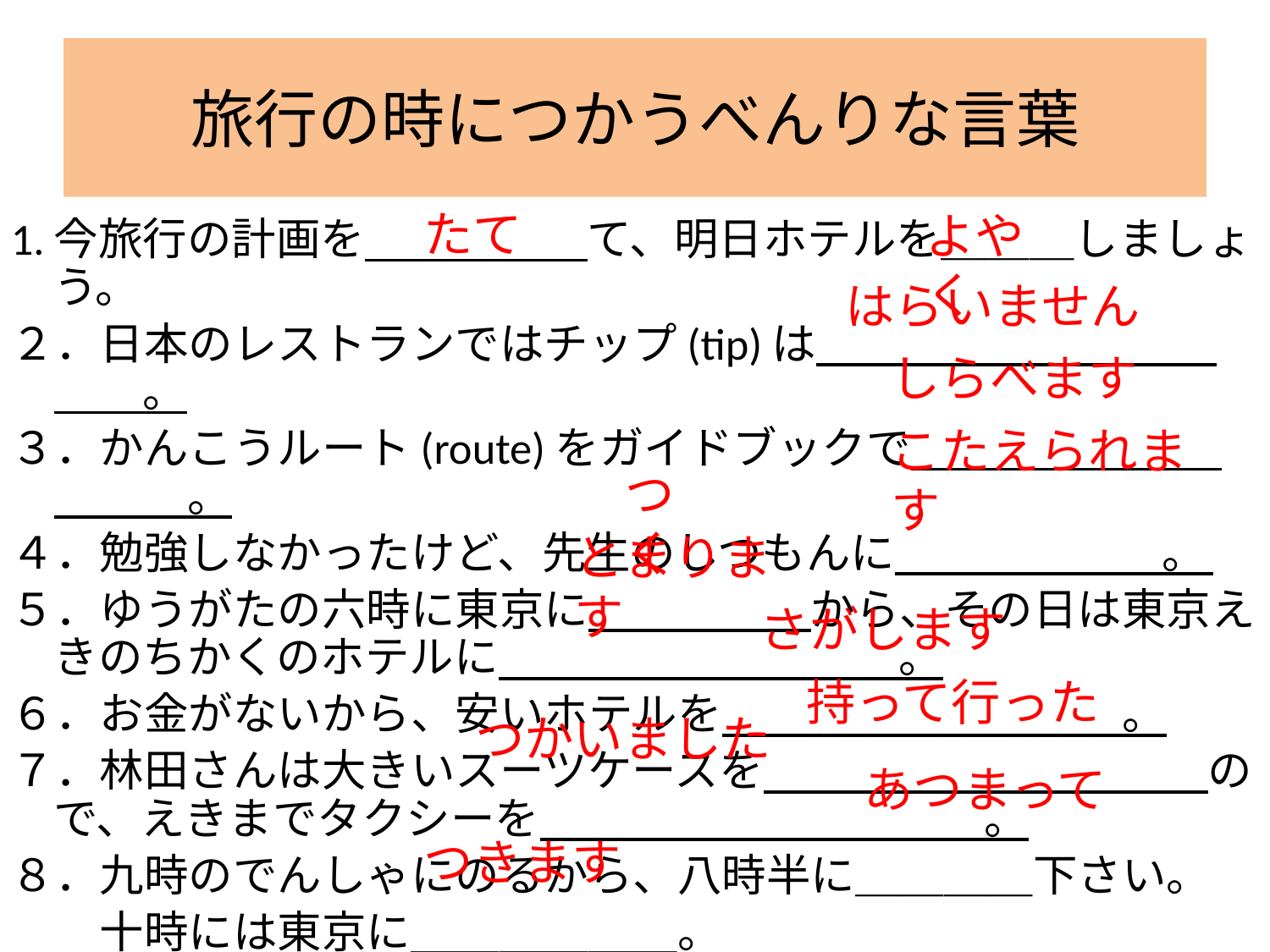

# 旅行の時につかうべんりな言葉
たて
よやく
1.今旅行の計画を　　　　　て、明日ホテルを＿＿＿しましょう。
２．日本のレストランではチップ(tip)は　　　　　　　　　　　。
３．かんこうルート(route)をガイドブックで　　　　　　　　　　。
４．勉強しなかったけど、先生のしつもんに＿＿＿＿＿＿。
５．ゆうがたの六時に東京に　　　　　から、その日は東京えきのちかくのホテルに　　　　　　　　　。
６．お金がないから、安いホテルを　　　　　　　　　。
７．林田さんは大きいスーツケースを　　　　　　　　　　ので、えきまでタクシーを　　　　　　　　　　。
８．九時のでんしゃにのるから、八時半に＿＿＿＿下さい。
　　十時には東京に＿＿＿＿＿＿。
はらいません
しらべます
こたえられます
つく
とまります
さがします
持って行った
つかいました
あつまって
つきます